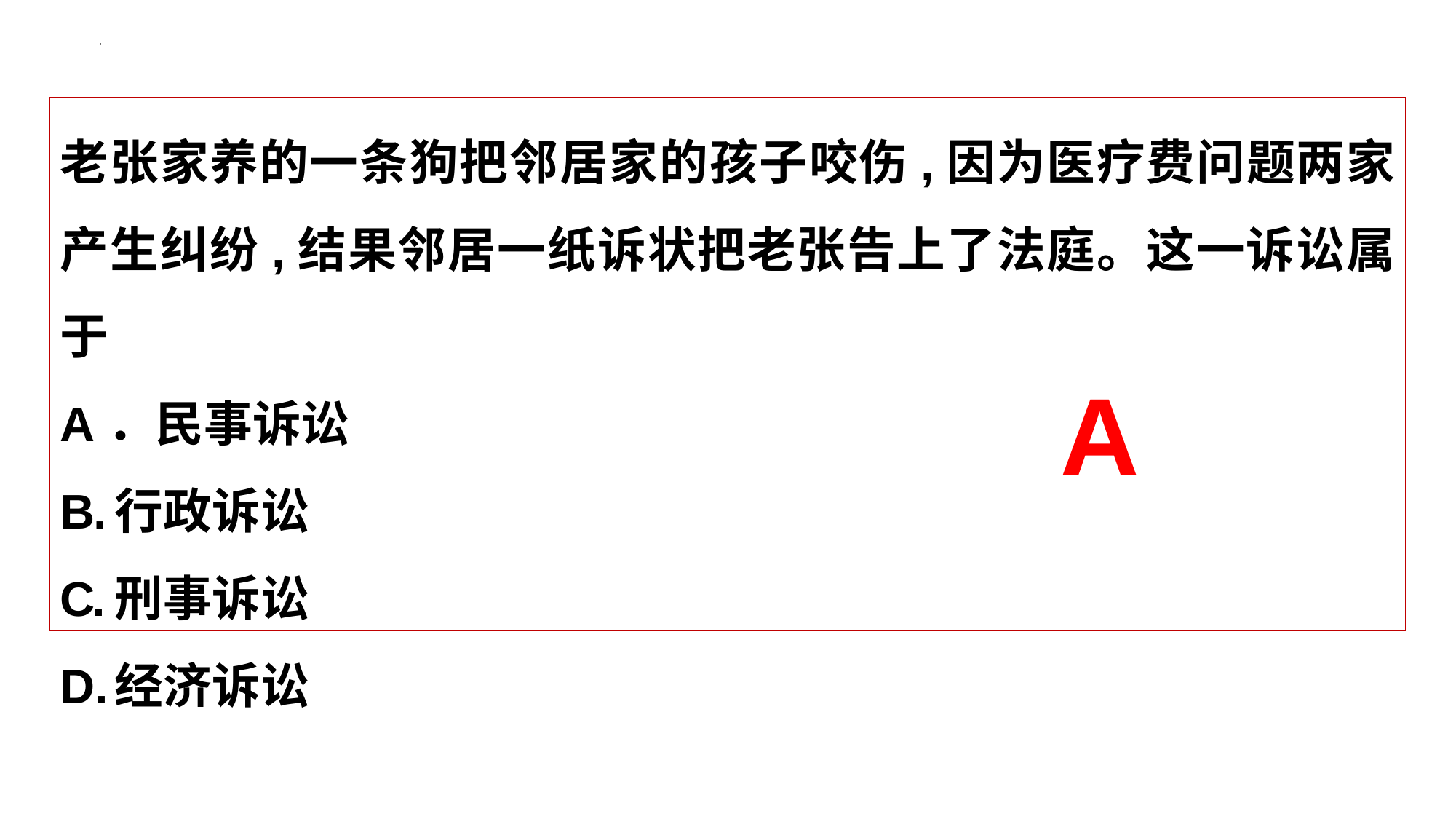

老张家养的一条狗把邻居家的孩子咬伤,因为医疗费问题两家产生纠纷,结果邻居一纸诉状把老张告上了法庭。这一诉讼属于
A．民事诉讼
行政诉讼
刑事诉讼
经济诉讼
A